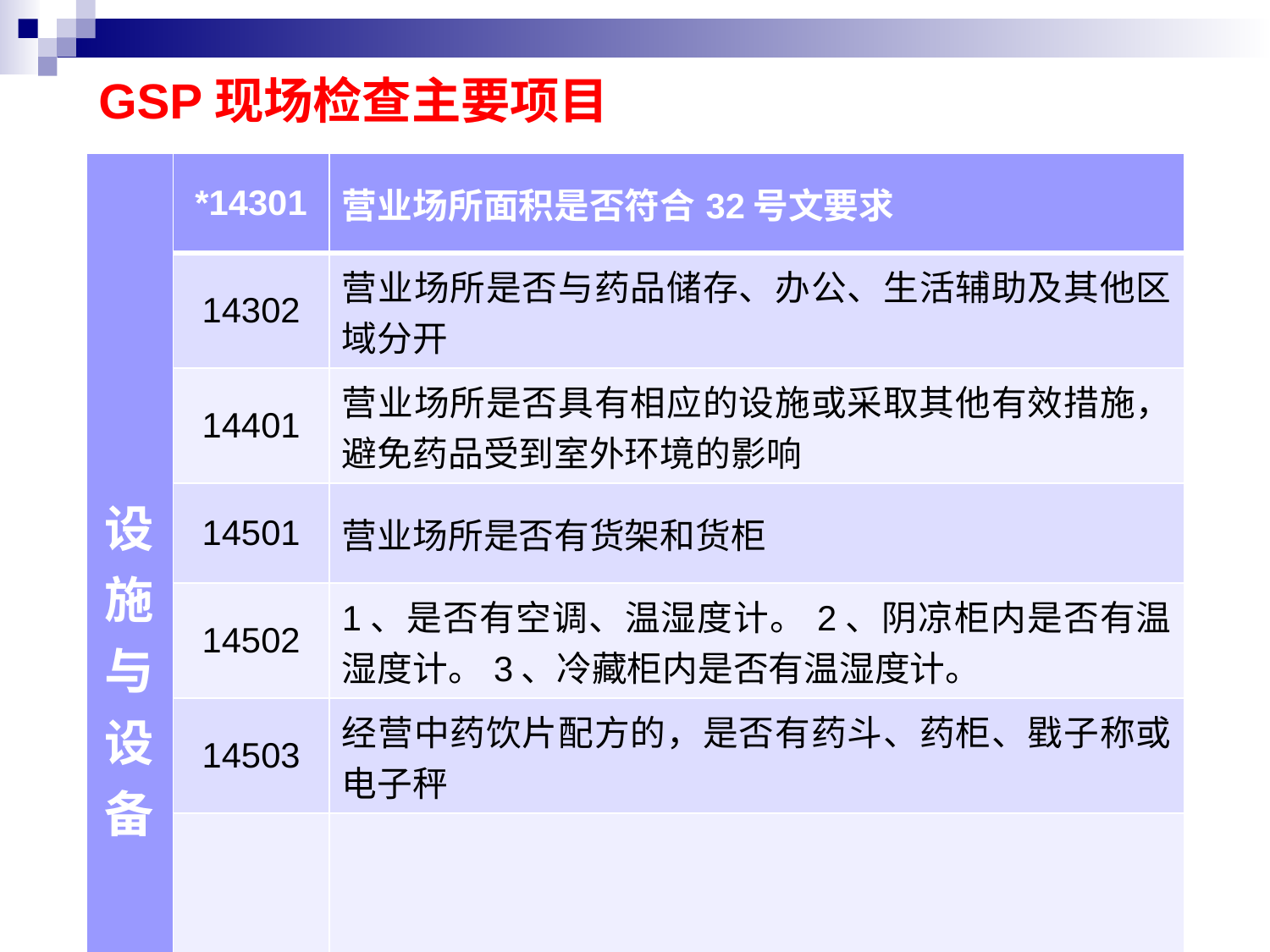

# GSP现场检查主要项目
| 设施与设备 | \*14301 | 营业场所面积是否符合32号文要求 |
| --- | --- | --- |
|  | 14302 | 营业场所是否与药品储存、办公、生活辅助及其他区域分开 |
|  | 14401 | 营业场所是否具有相应的设施或采取其他有效措施，避免药品受到室外环境的影响 |
|  | 14501 | 营业场所是否有货架和货柜 |
|  | 14502 | 1、是否有空调、温湿度计。2、阴凉柜内是否有温湿度计。3、冷藏柜内是否有温湿度计。 |
|  | 14503 | 经营中药饮片配方的，是否有药斗、药柜、戥子称或电子秤 |
|  | \*\*14504 | 经营冷藏药品的，是否有专用冷藏设备 |